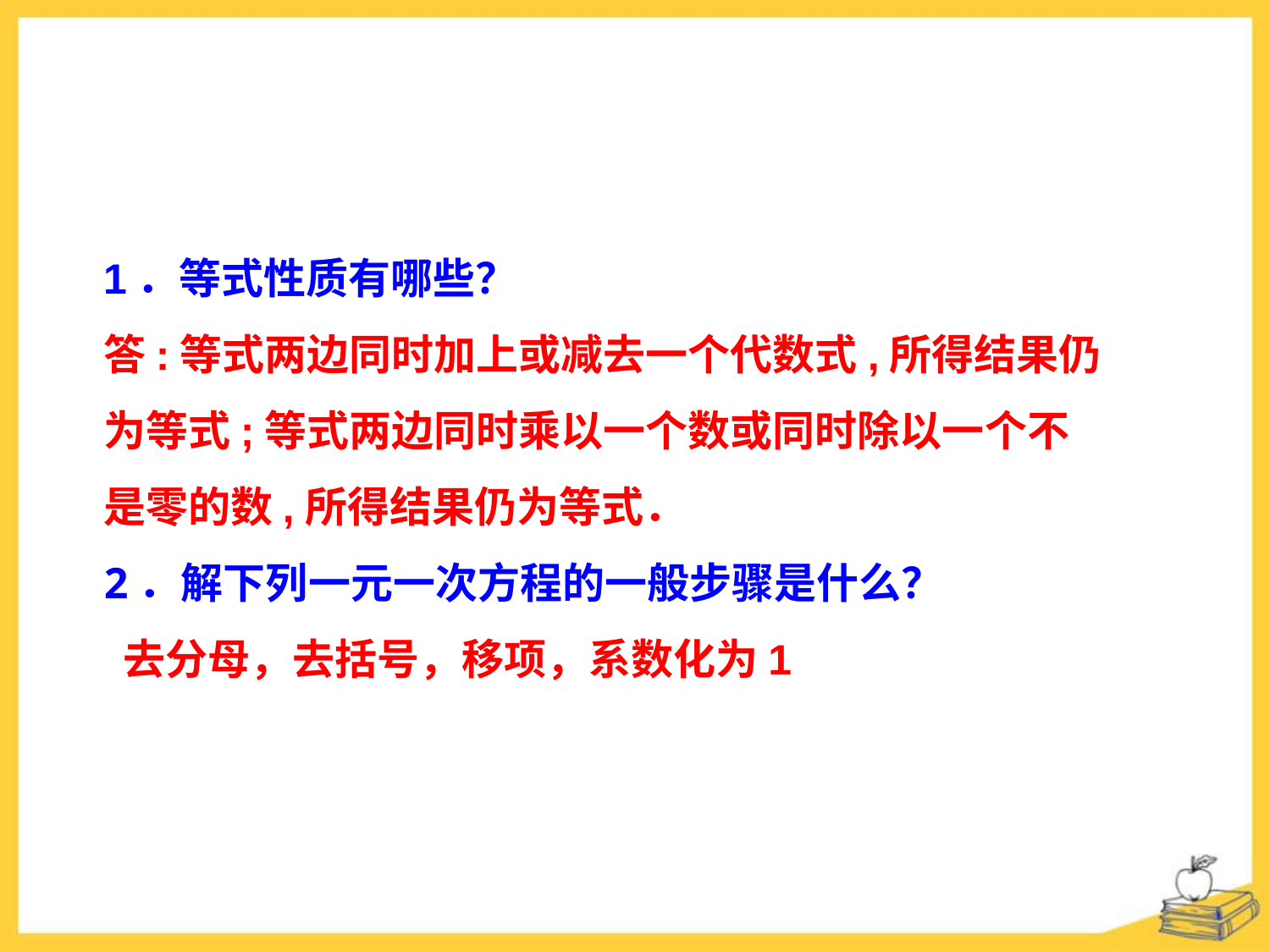

1．等式性质有哪些？
答:等式两边同时加上或减去一个代数式,所得结果仍为等式;等式两边同时乘以一个数或同时除以一个不是零的数,所得结果仍为等式．
2．解下列一元一次方程的一般步骤是什么？
 去分母，去括号，移项，系数化为1